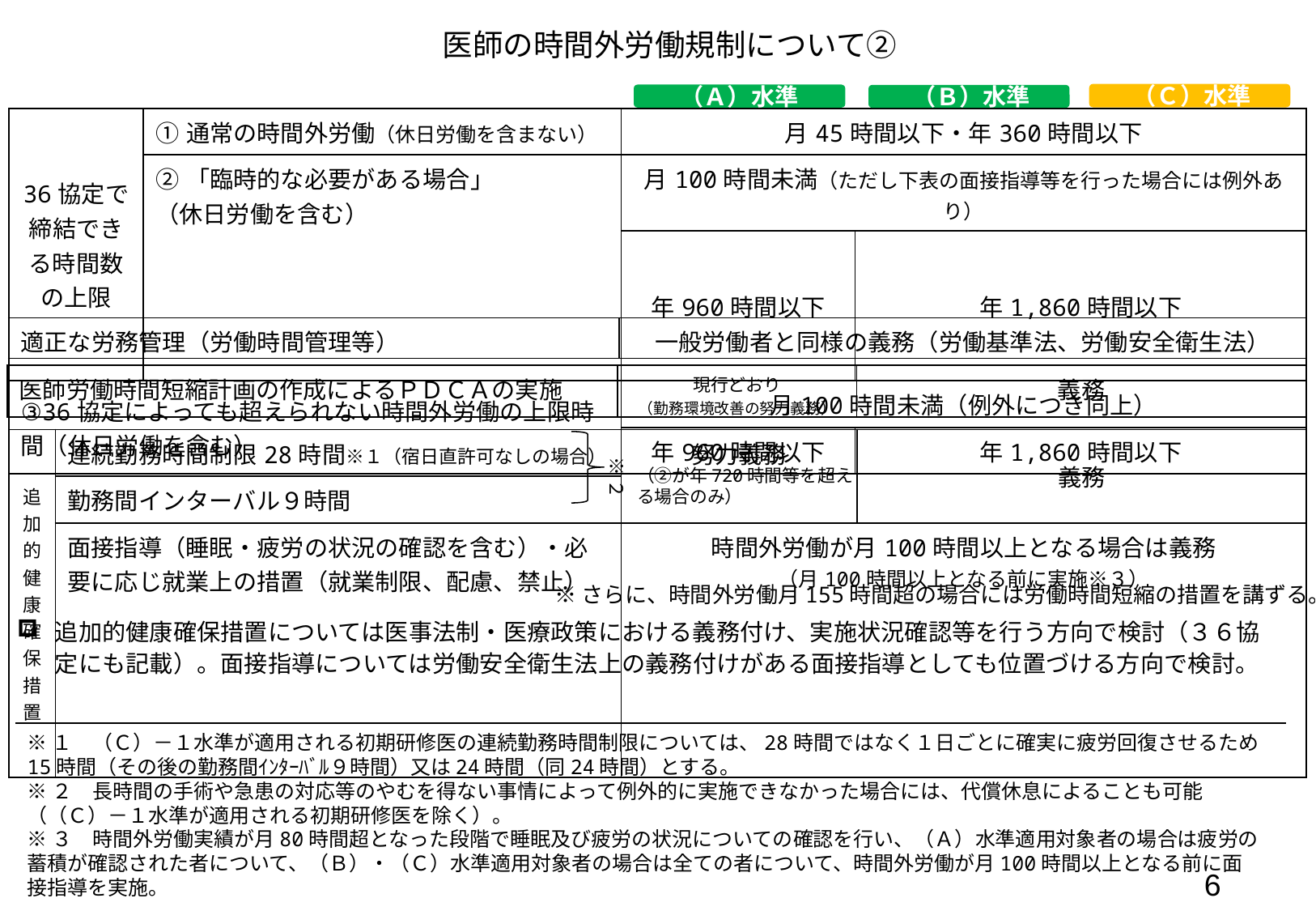

医師の時間外労働規制について②

（Ｃ）水準
（Ａ）水準
（Ｂ）水準
| 36協定で締結できる時間数の上限 | ①通常の時間外労働（休日労働を含まない） | 月45時間以下・年360時間以下 |  |
| --- | --- | --- | --- |
|  | ②「臨時的な必要がある場合」 （休日労働を含む） | 月100時間未満（ただし下表の面接指導等を行った場合には例外あり） |  |
|  |  | 年960時間以下 | 年1,860時間以下 |
| ③36協定によっても超えられない時間外労働の上限時間（休日労働を含む） |  | 月100時間未満（例外につき同上） |  |
|  |  | 年960時間以下 | 年1,860時間以下 |
| 適正な労務管理（労働時間管理等） | 一般労働者と同様の義務（労働基準法、労働安全衛生法） |
| --- | --- |
| 医師労働時間短縮計画の作成によるＰＤＣＡの実施 | 現行どおり （勤務環境改善の努力義務） | 義務 |
| --- | --- | --- |
| 追加的健康確保措置 | 連続勤務時間制限28時間※１（宿日直許可なしの場合） | 努力義務 | 義務 |
| --- | --- | --- | --- |
|  | 勤務間インターバル９時間 |  |  |
|  | 面接指導（睡眠・疲労の状況の確認を含む）・必要に応じ就業上の措置（就業制限、配慮、禁止） | 時間外労働が月100時間以上となる場合は義務 （月100時間以上となる前に実施※３） |  |

※２
（②が年720時間等を超える場合のみ）
※さらに、時間外労働月155時間超の場合には労働時間短縮の措置を講ずる。
追加的健康確保措置については医事法制・医療政策における義務付け、実施状況確認等を行う方向で検討（３６協定にも記載）。面接指導については労働安全衛生法上の義務付けがある面接指導としても位置づける方向で検討。
※１　（Ｃ）－１水準が適用される初期研修医の連続勤務時間制限については、28時間ではなく１日ごとに確実に疲労回復させるため15時間（その後の勤務間ｲﾝﾀｰﾊﾞﾙ９時間）又は24時間（同24時間）とする。
※２　長時間の手術や急患の対応等のやむを得ない事情によって例外的に実施できなかった場合には、代償休息によることも可能（（Ｃ）－１水準が適用される初期研修医を除く）。
※３　時間外労働実績が月80時間超となった段階で睡眠及び疲労の状況についての確認を行い、（Ａ）水準適用対象者の場合は疲労の蓄積が確認された者について、（Ｂ）・（Ｃ）水準適用対象者の場合は全ての者について、時間外労働が月100時間以上となる前に面接指導を実施。
6